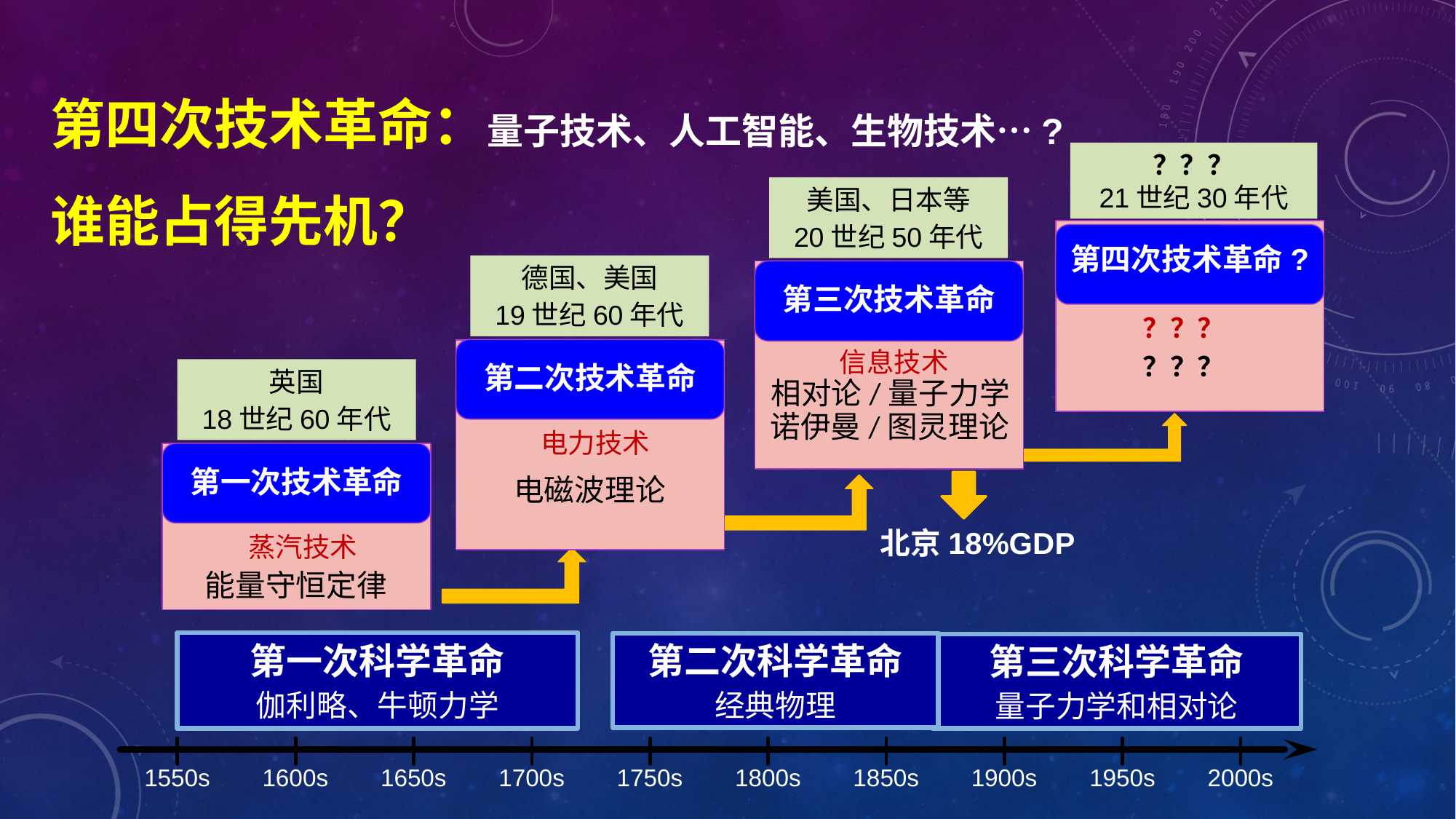

第四次技术革命：量子技术、人工智能、生物技术…?
谁能占得先机？
？？？
21世纪30年代
美国、日本等
20世纪50年代

第四次技术革命?
？？？
德国、美国
19世纪60年代

第三次技术革命
诺伊曼/图灵理论

信息技术

第二次技术革命
电磁波理论

电力技术
英国
18世纪60年代

第一次技术革命
能量守恒定律

蒸汽技术

第一次科学革命
伽利略、牛顿力学
第三次科学革命
量子力学和相对论
1550s
1600s
1650s
1700s
1750s
1800s
1850s
1900s
1950s
2000s
第二次科学革命
经典物理
？？？
相对论/量子力学

北京18%GDP